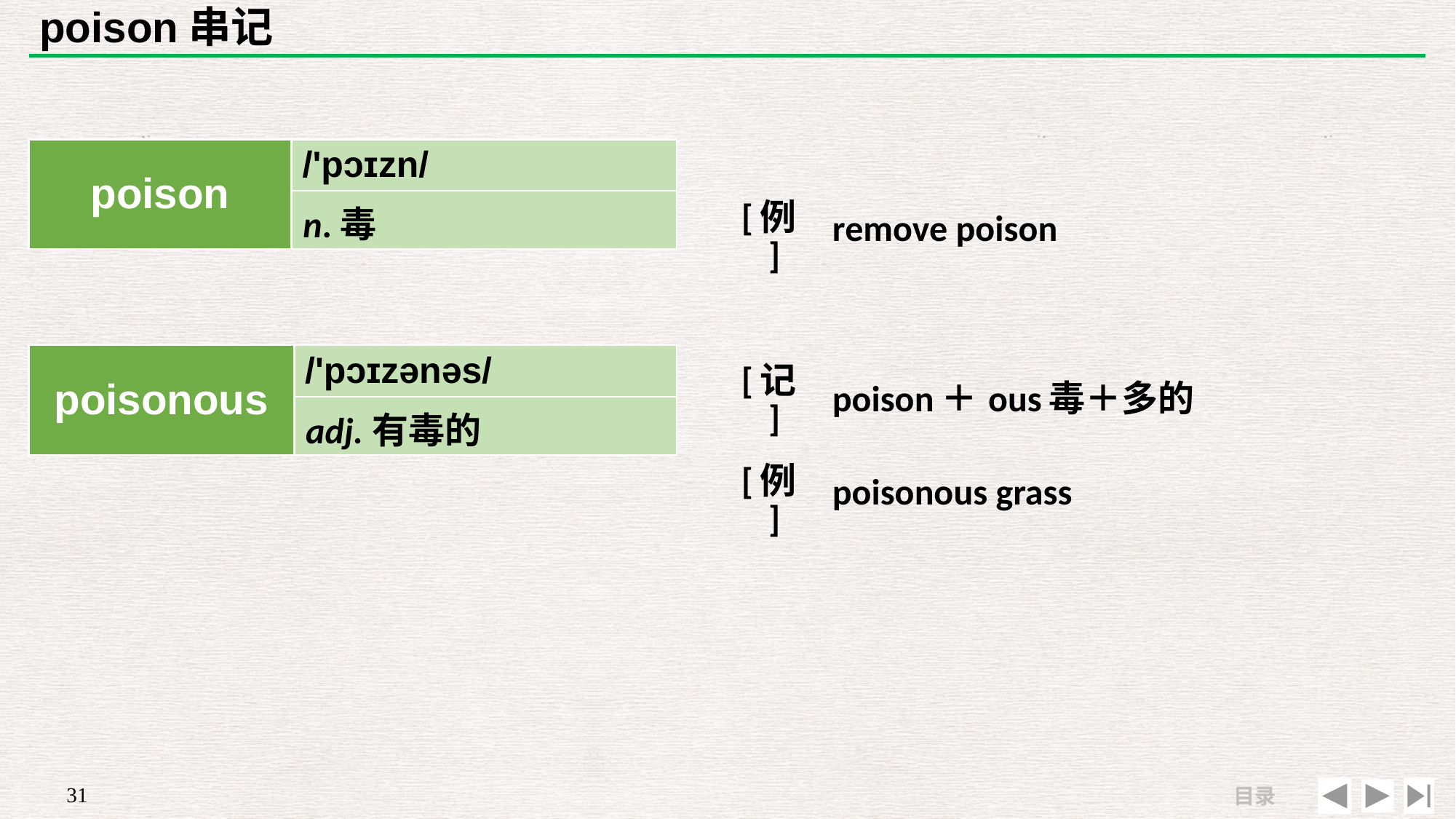

# poison串记

|  |  |
| --- | --- |
| [例] | remove poison |
| poison | /'pɔɪzn/ |
| --- | --- |
|  |  |
n.毒
| poisonous | /'pɔɪzənəs/ |
| --- | --- |
|  |  |
| [记] | poison＋ous毒＋多的 |
| --- | --- |
| [例] | poisonous grass |
adj.有毒的